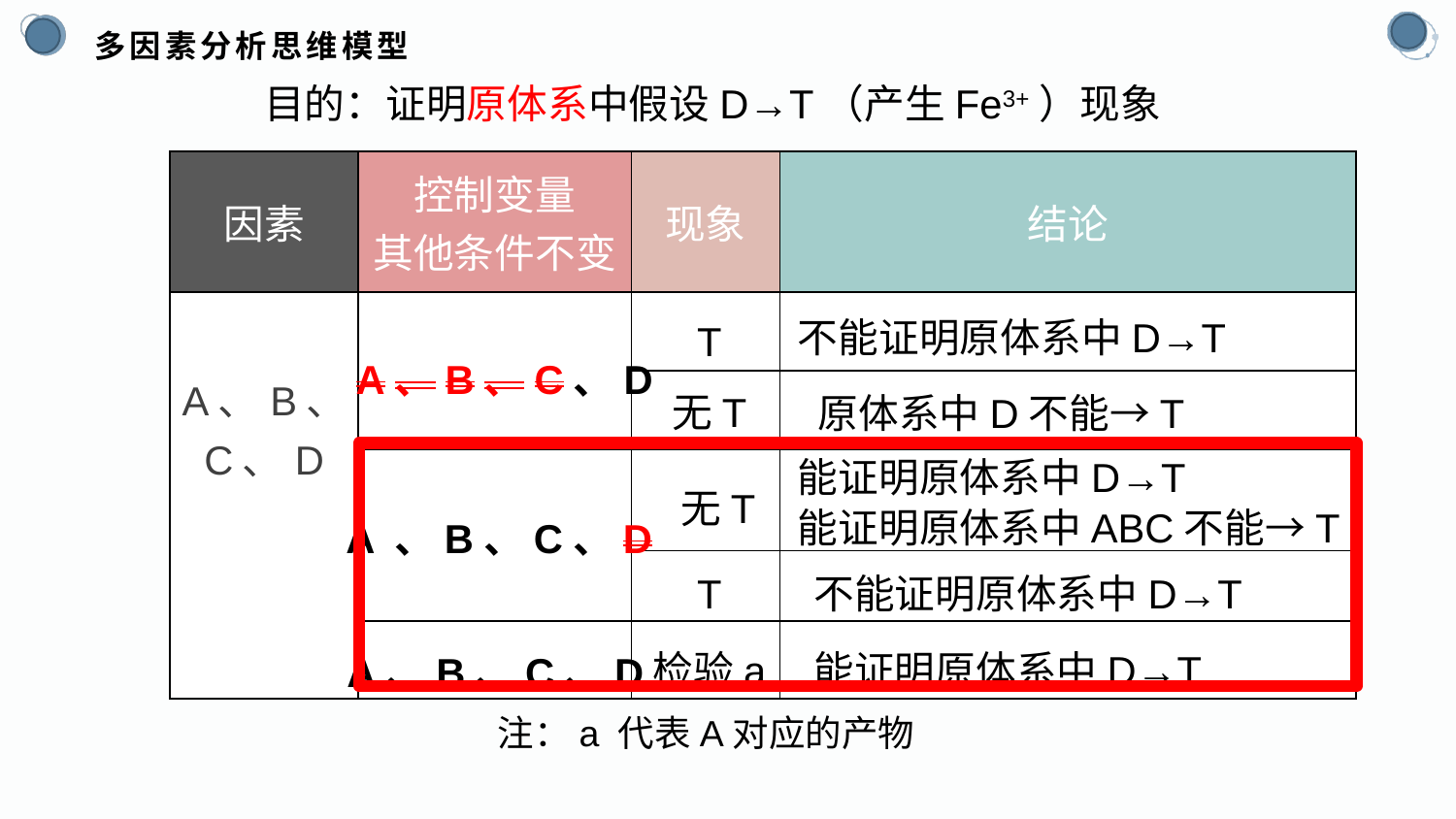

# 多因素分析思维模型
目的：证明原体系中假设D→T（产生Fe3+）现象
| 因素 | 控制变量 其他条件不变 | 现象 | 结论 |
| --- | --- | --- | --- |
| A、B、 C、D |  |  |  |
|  |  |  |  |
|  |  |  |  |
|  |  |  |  |
|  |  |  |  |
不能证明原体系中D→T
T
A、B、C、D
无T
原体系中D不能→T

能证明原体系中D→T
无T
能证明原体系中ABC不能→T
A 、B、C、D
不能证明原体系中D→T
T
检验a
能证明原体系中D→T
A、B、C、D
注：a 代表A对应的产物